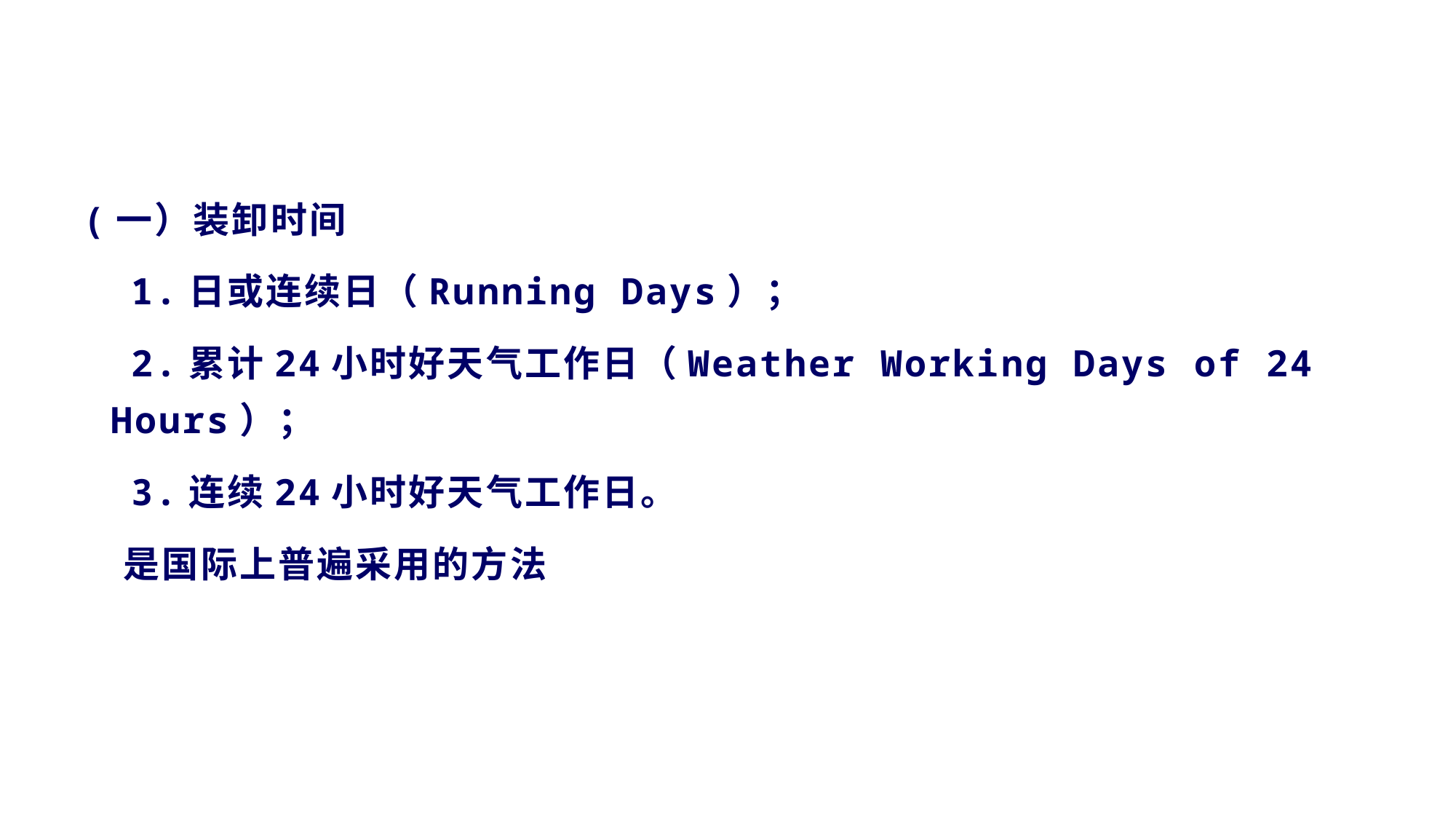

#
(一）装卸时间
  1.日或连续日（Running Days）；
  2.累计24小时好天气工作日（Weather Working Days of 24 Hours）；
  3.连续24小时好天气工作日。
   是国际上普遍采用的方法